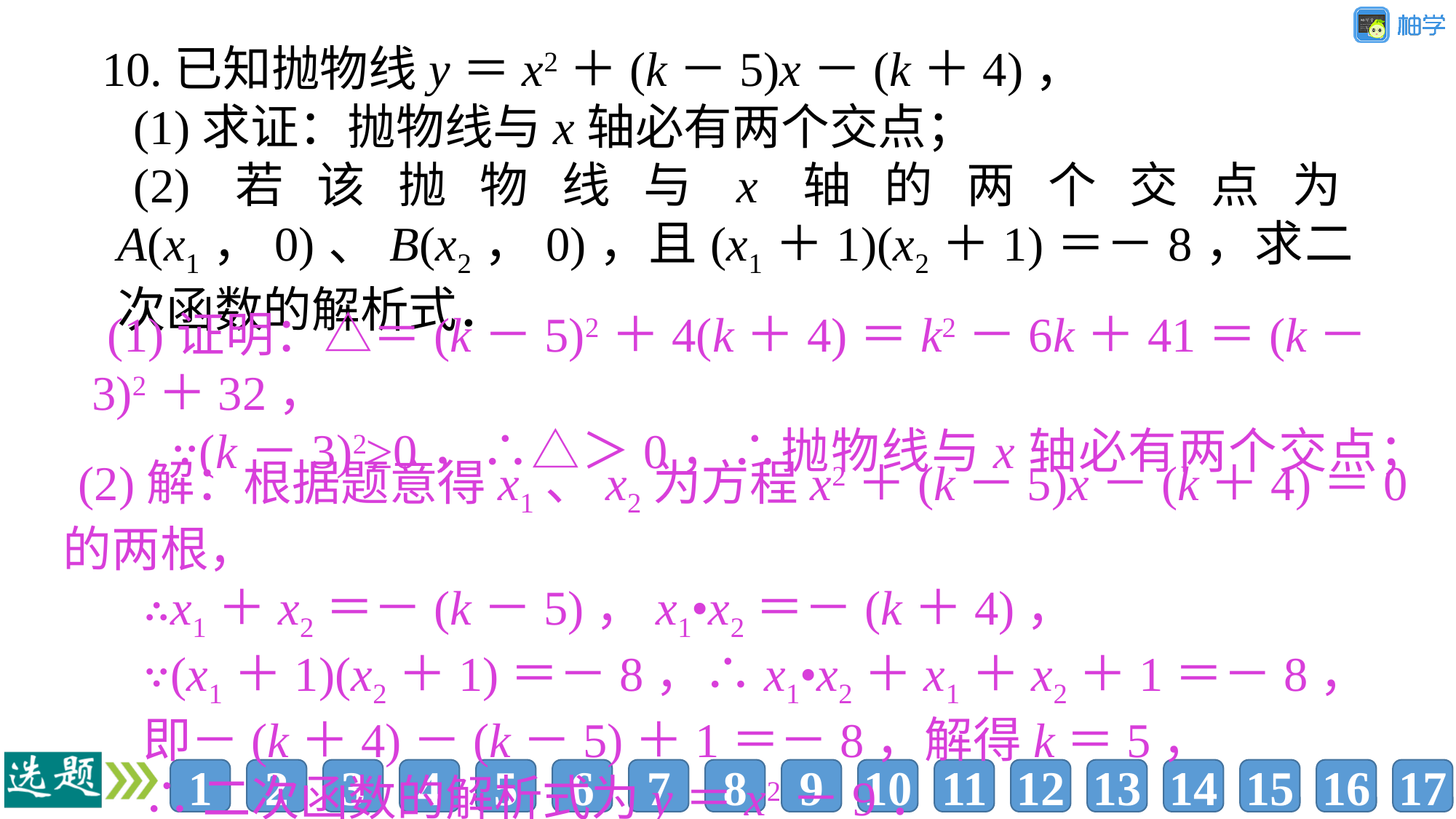

10.已知抛物线y＝x2＋(k－5)x－(k＋4)，
(1)求证：抛物线与x轴必有两个交点；
(2)若该抛物线与x轴的两个交点为A(x1，0)、B(x2，0)，且(x1＋1)(x2＋1)＝－8，求二次函数的解析式．
(1)证明：△＝(k－5)2＋4(k＋4)＝k2－6k＋41＝(k－3)2＋32，
∵(k－3)2≥0，∴△＞0，∴抛物线与x轴必有两个交点；
(2)解：根据题意得x1、x2为方程x2＋(k－5)x－(k＋4)＝0的两根，
∴x1＋x2＝－(k－5)，x1•x2＝－(k＋4)，
∵(x1＋1)(x2＋1)＝－8，∴x1•x2＋x1＋x2＋1＝－8，
即－(k＋4)－(k－5)＋1＝－8，解得k＝5，
∴二次函数的解析式为y＝x2－9．